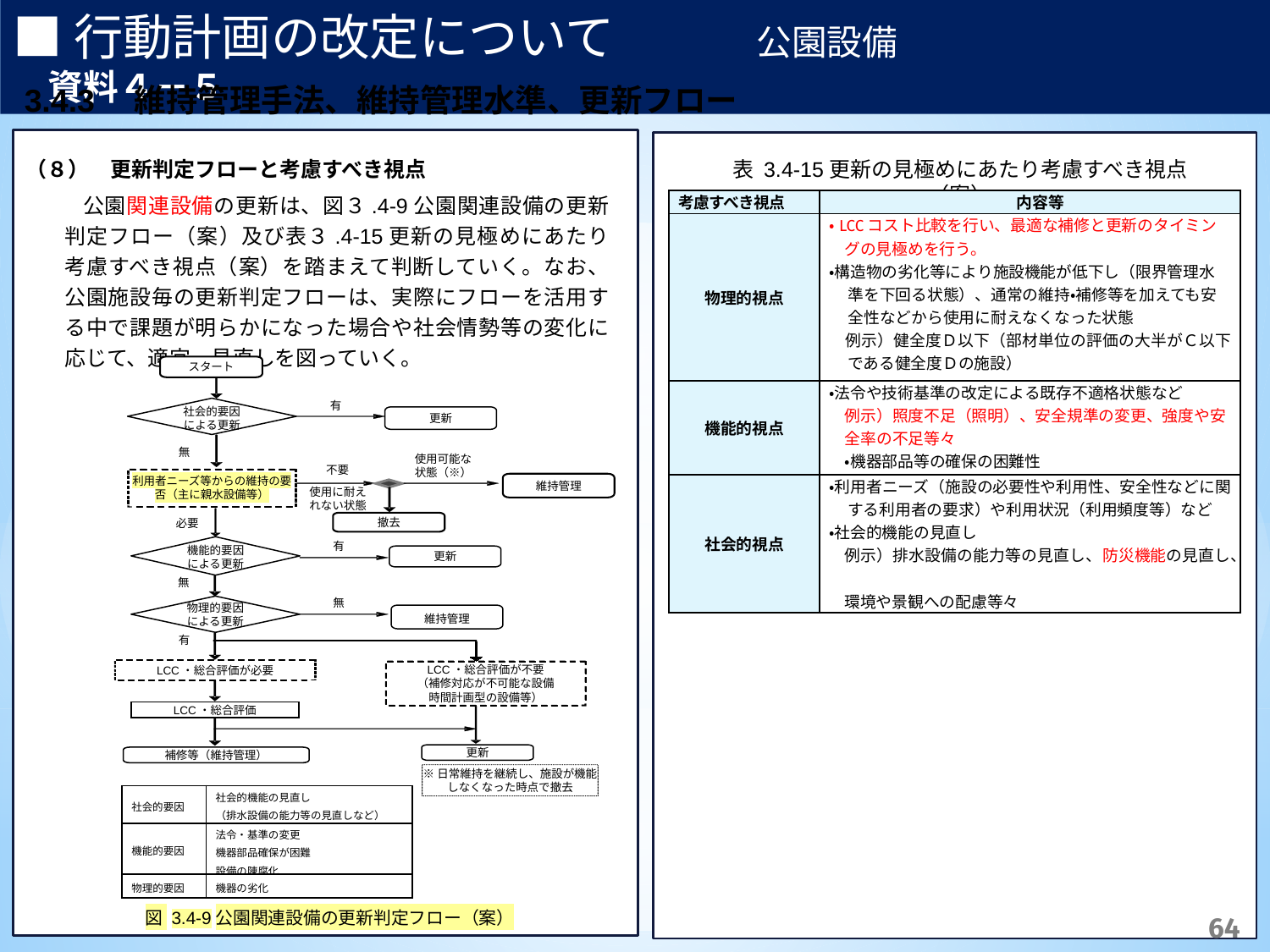

■行動計画の改定について　　　　公園設備　　　　　　　　　　　資料４－５
3.4.3　維持管理手法、維持管理水準、更新フロー
(1)　基本的な考え方
【補足】	体制は主に行っている実施主体を記載しており、これによらない場合もある。
※1	日常点検の頻度は当該路線により異なり、交通量2万台/日以上の路線では週2回、それ以外では週1回の頻度で実施。
※2	臨時的に行う緊急点検等は必要に応じて随意実施。

（８）　更新判定フローと考慮すべき視点
表 3.4‑15更新の見極めにあたり考慮すべき視点（案）
公園関連設備の更新は、図３.4‐9公園関連設備の更新判定フロー（案）及び表３.4‐15更新の見極めにあたり考慮すべき視点（案）を踏まえて判断していく。なお、公園施設毎の更新判定フローは、実際にフローを活用する中で課題が明らかになった場合や社会情勢等の変化に応じて、適宜、見直しを図っていく。
| 考慮すべき視点 | 内容等 |
| --- | --- |
| 物理的視点 | ・LCCコスト比較を行い、最適な補修と更新のタイミン グの見極めを行う。 ・構造物の劣化等により施設機能が低下し（限界管理水 準を下回る状態）、通常の維持・補修等を加えても安 全性などから使用に耐えなくなった状態 　例示）健全度Ｄ以下（部材単位の評価の大半がＣ以下である健全度Ｄの施設） |
| 機能的視点 | ・法令や技術基準の改定による既存不適格状態など 例示）照度不足（照明）、安全規準の変更、強度や安 全率の不足等々 ・機器部品等の確保の困難性 |
| 社会的視点 | ・利用者ニーズ（施設の必要性や利用性、安全性などに関する利用者の要求）や利用状況（利用頻度等）など ・社会的機能の見直し 例示）排水設備の能力等の見直し、防災機能の見直し、 環境や景観への配慮等々 |
スタート

社会的要因
による更新
有
更新

無
使用可能な
状態（※）
不要
利用者ニーズ等からの維持の要否（主に親水設備等）
維持管理

使用に耐え
れない状態

撤去
必要
機能的要因
による更新
有
更新

無

無
物理的要因
による更新
維持管理

有

LCC・総合評価が必要
LCC・総合評価が不要
（補修対応が不可能な設備
時間計画型の設備等）

LCC・総合評価

更新
補修等（維持管理）
※日常維持を継続し、施設が機能しなくなった時点で撤去

| 社会的要因 | 社会的機能の見直し （排水設備の能力等の見直しなど） |
| --- | --- |
| 機能的要因 | 法令・基準の変更 機器部品確保が困難 設備の陳腐化 |
| 物理的要因 | 機器の劣化 |
図 3.4‑9公園関連設備の更新判定フロー（案）
64